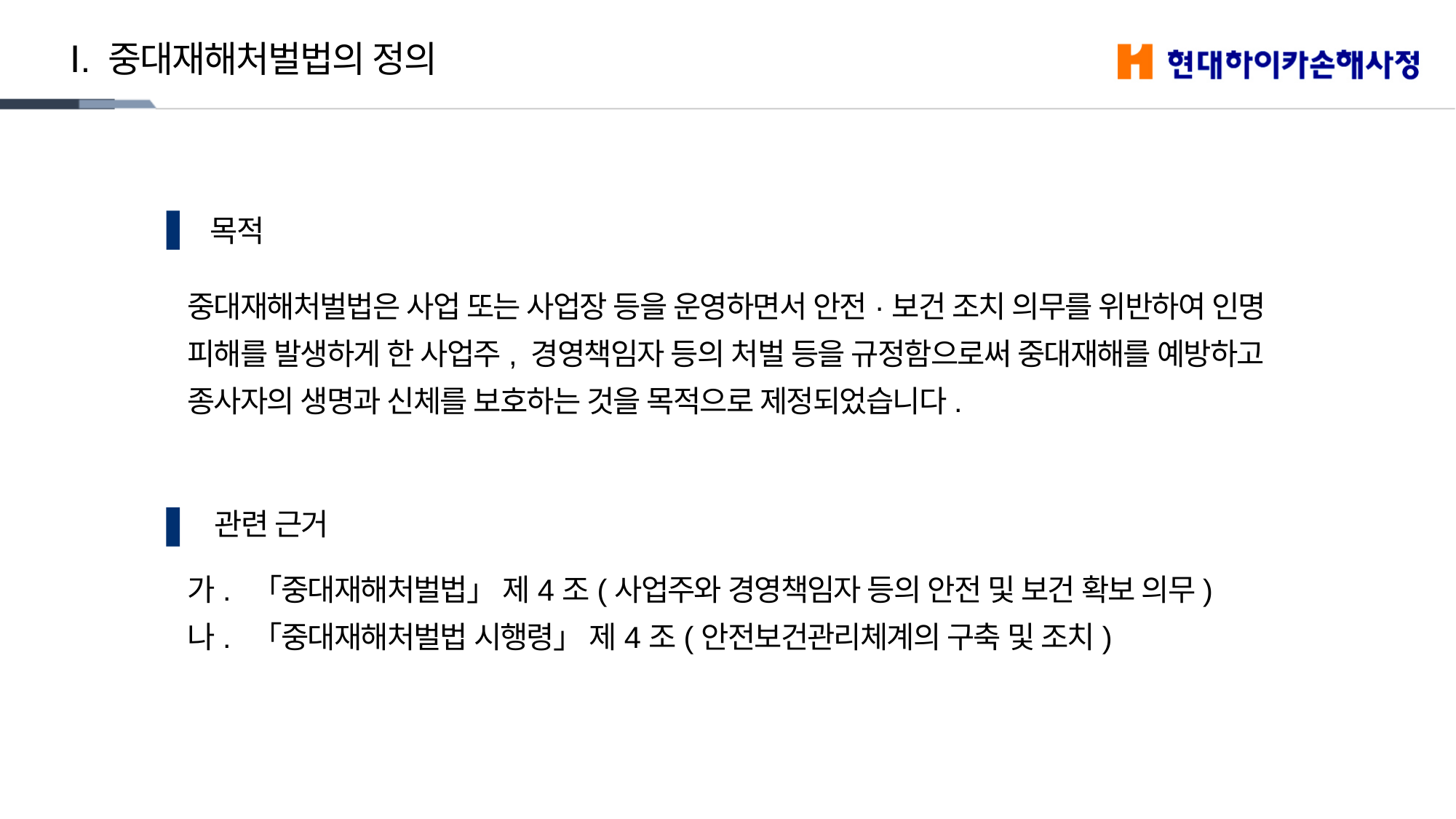

Ⅰ. 중대재해처벌법의 정의
목적

중대재해처벌법은 사업 또는 사업장 등을 운영하면서 안전·보건 조치 의무를 위반하여 인명
피해를 발생하게 한 사업주, 경영책임자 등의 처벌 등을 규정함으로써 중대재해를 예방하고
종사자의 생명과 신체를 보호하는 것을 목적으로 제정되었습니다.
관련 근거

가.  「중대재해처벌법」 제4조(사업주와 경영책임자 등의 안전 및 보건 확보 의무)
나.  「중대재해처벌법 시행령」 제4조(안전보건관리체계의 구축 및 조치)